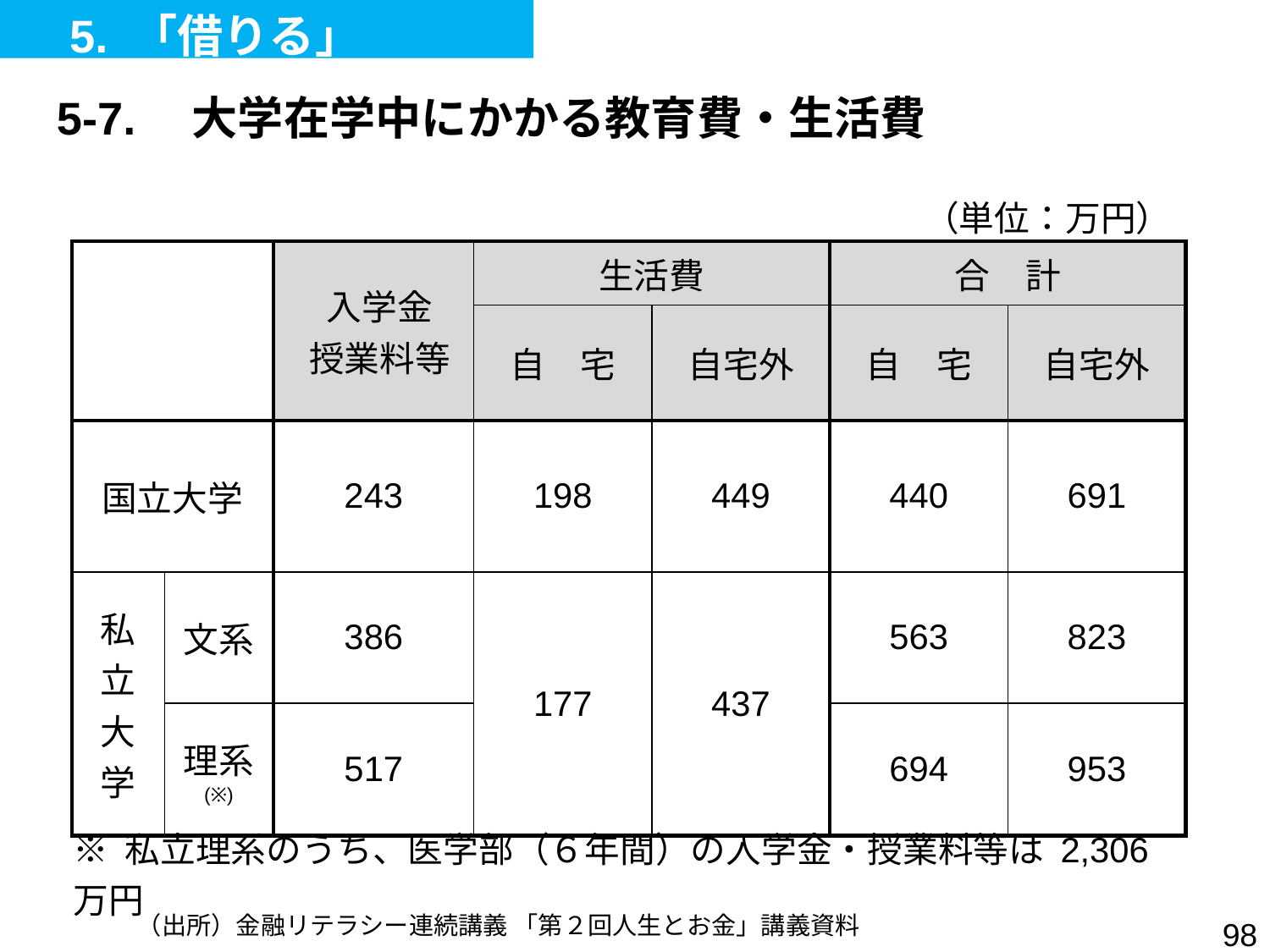

5. 「借りる」
| 5-7.　大学在学中にかかる教育費・生活費 |  |
| --- | --- |

（単位：万円）
|  |  | 入学金 授業料等 | 生活費 |  | 合　計 |  |
| --- | --- | --- | --- | --- | --- | --- |
|  |  |  | 自　宅 | 自宅外 | 自　宅 | 自宅外 |
| 国立大学 |  | 243 | 198 | 449 | 440 | 691 |
| 私立大学 | 文系 | 386 | 177 | 437 | 563 | 823 |
|  | 理系 (※) | 517 |  |  | 694 | 953 |
※ 私立理系のうち、医学部（６年間）の入学金・授業料等は 2,306万円
（出所）金融リテラシー連続講義 「第２回人生とお金」講義資料
98